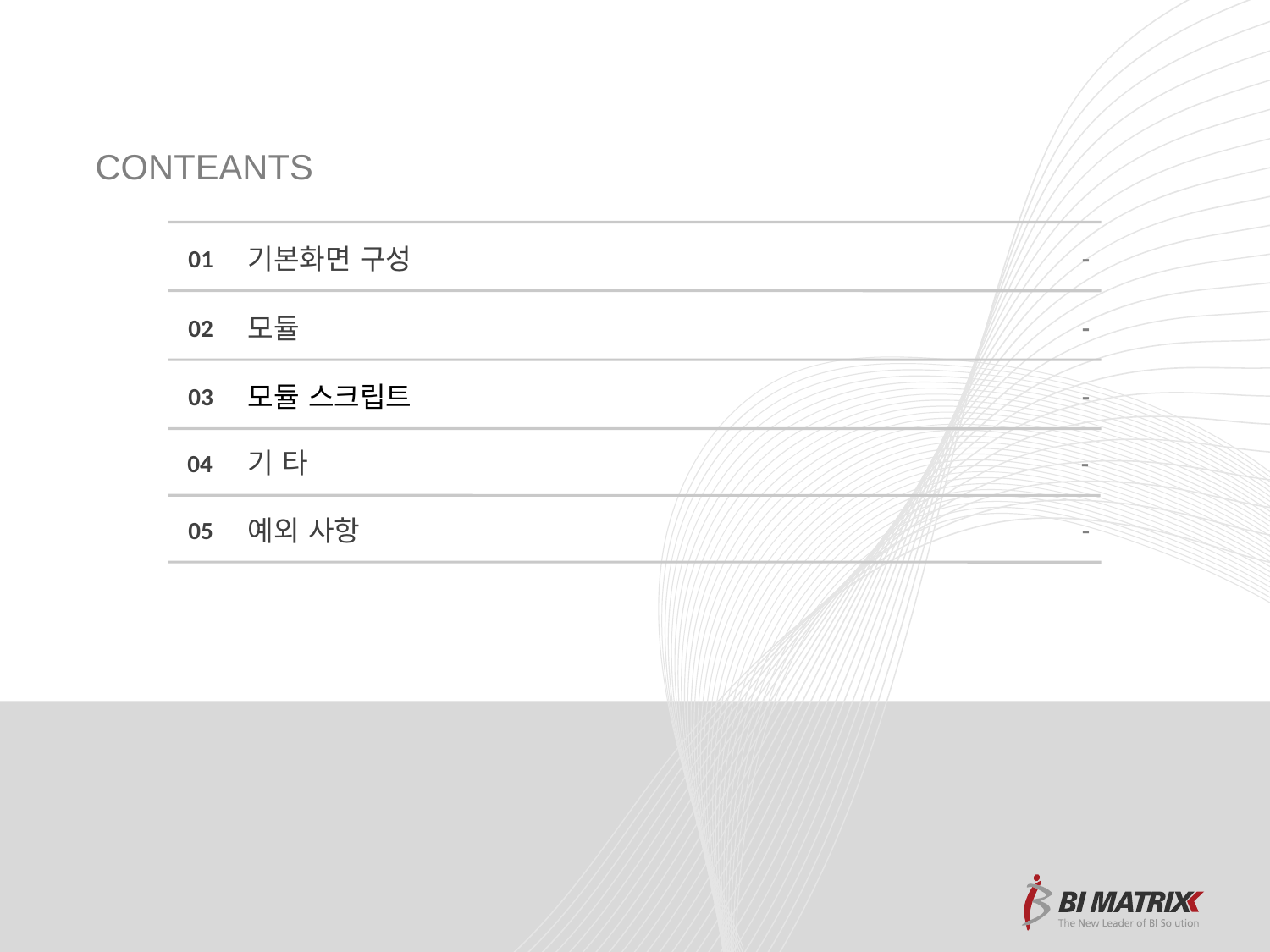

기본화면 구성
01
-

모듈
02
-

모듈 스크립트
03
-

기 타
04
-

예외 사항
05
-